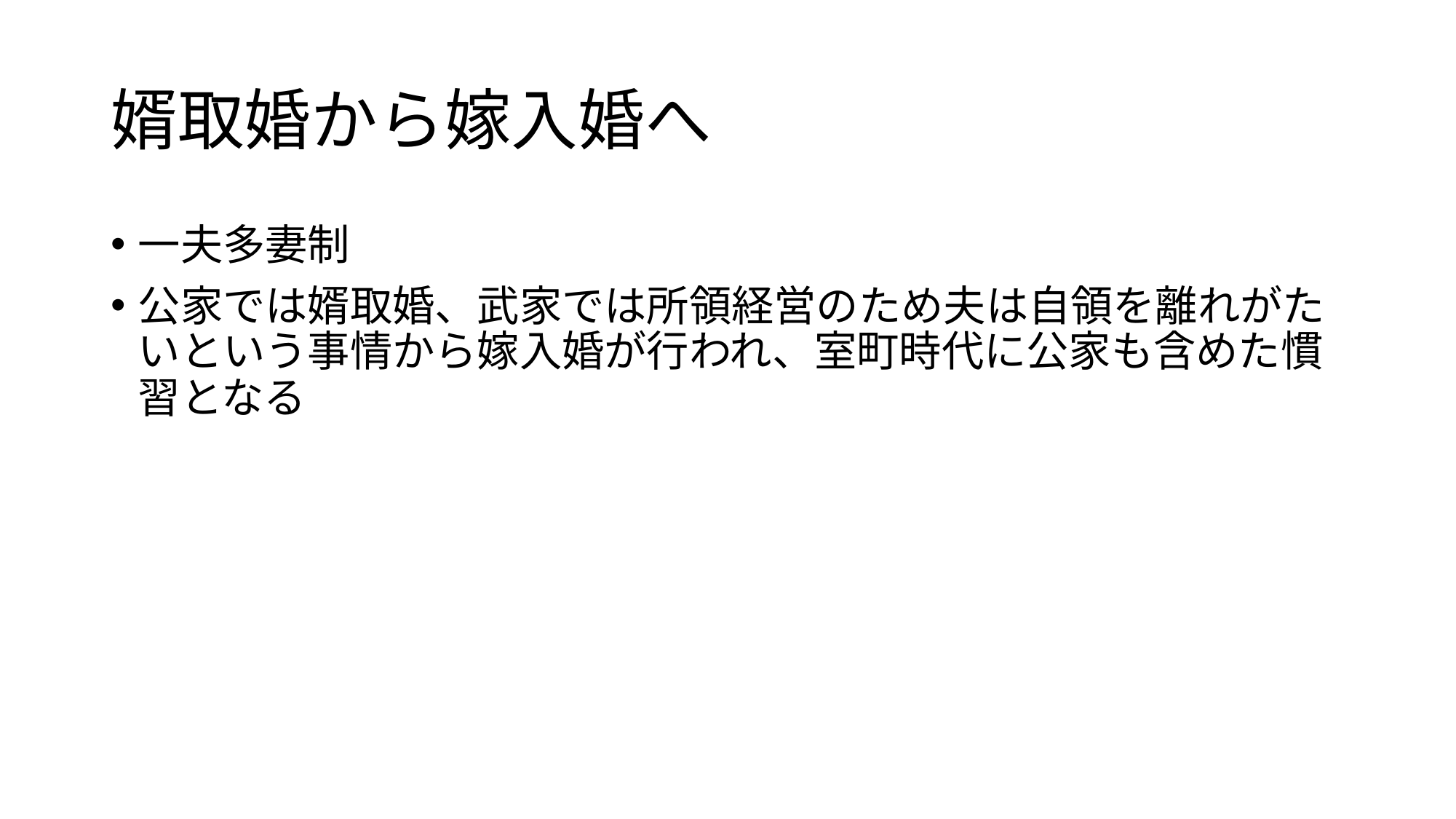

# 婿取婚から嫁入婚へ
一夫多妻制
公家では婿取婚、武家では所領経営のため夫は自領を離れがたいという事情から嫁入婚が行われ、室町時代に公家も含めた慣習となる